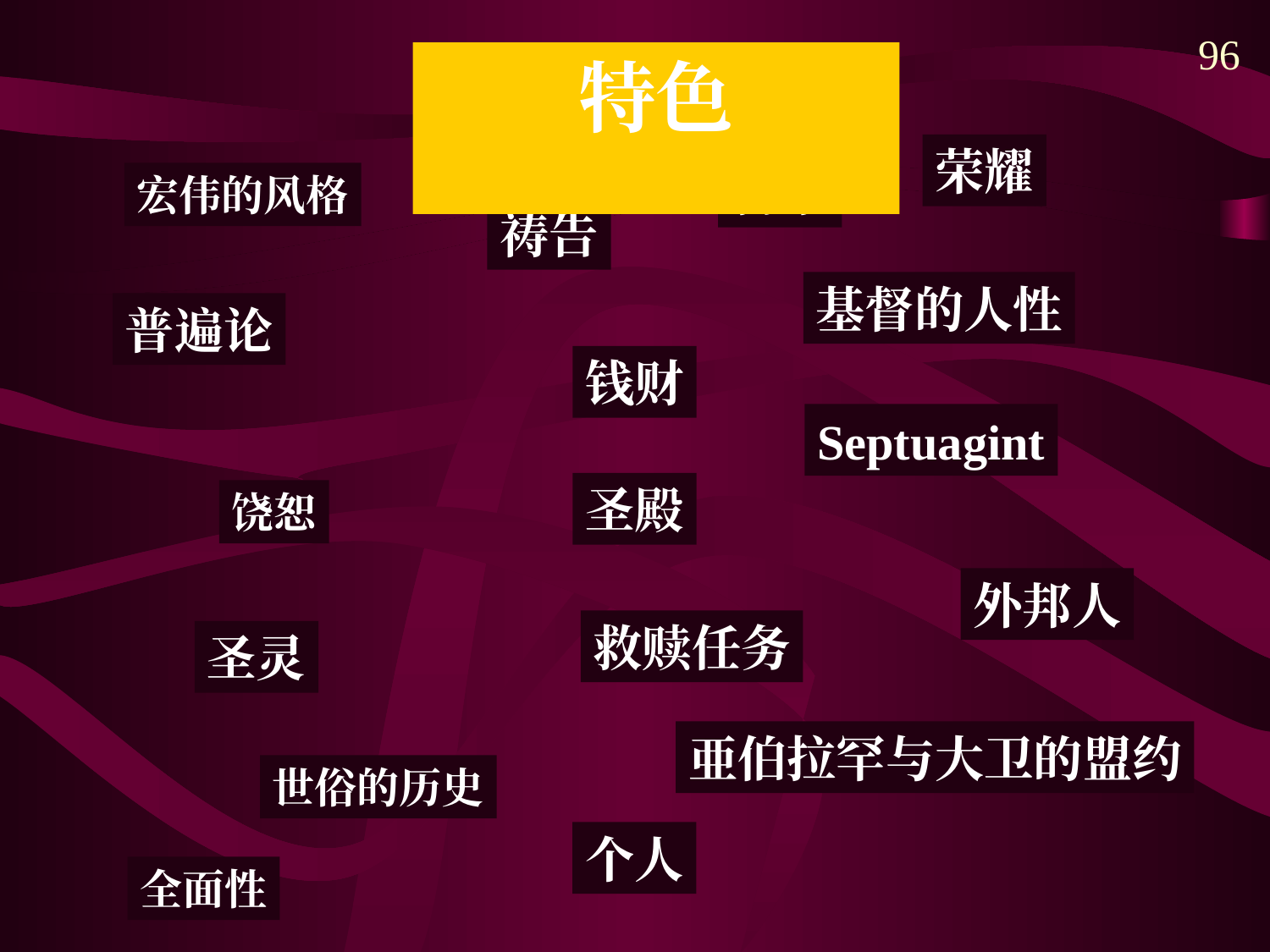

96
特色
荣耀
喜乐
宏伟的风格
祷告
基督的人性
普遍论
钱财
Septuagint
圣殿
饶恕
外邦人
救赎任务
圣灵
亜伯拉罕与大卫的盟约
世俗的历史
个人
全面性